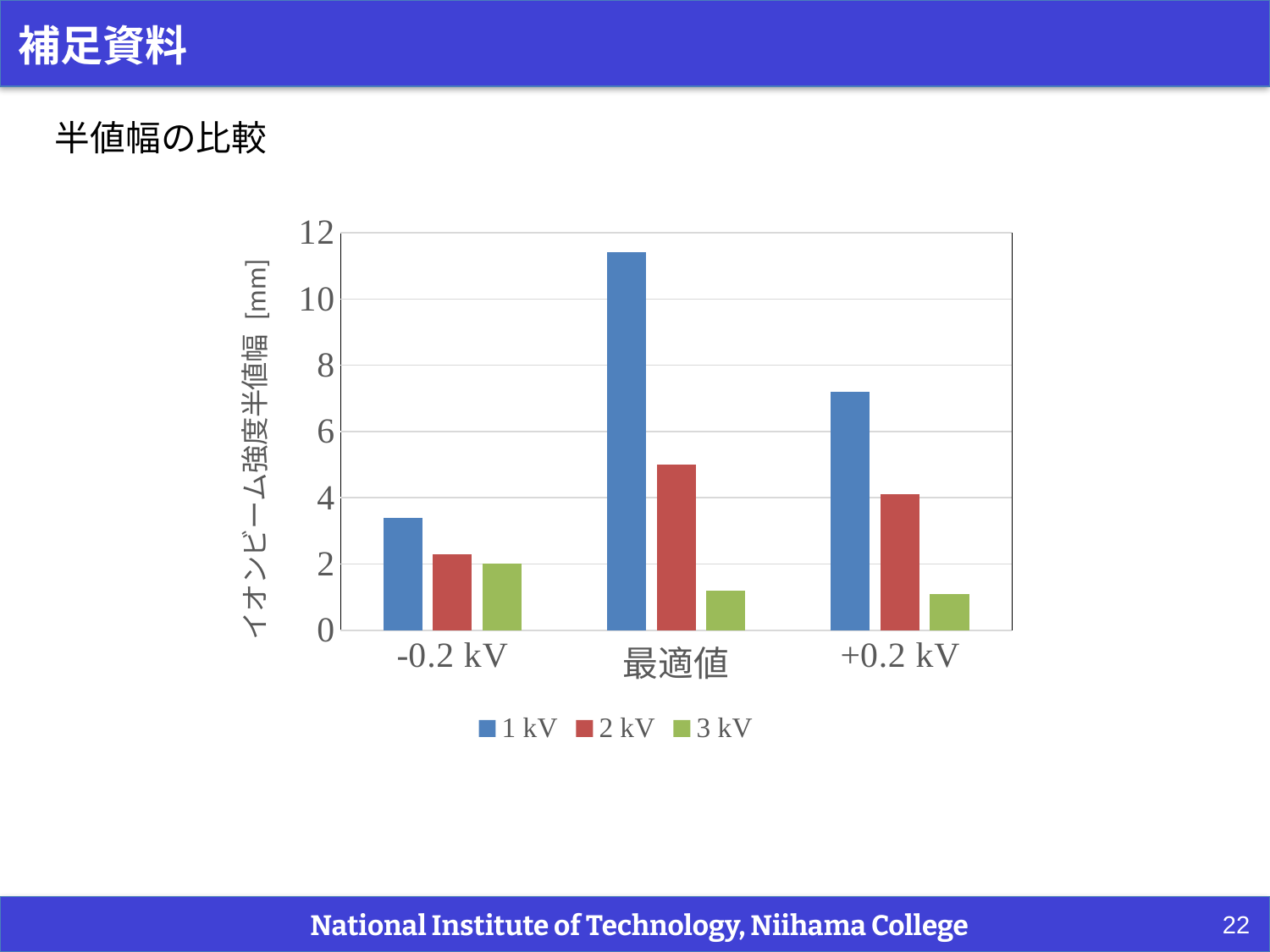

補足資料
半値幅の比較

### Chart

| Category | 1 kV | 2 kV | 3 kV |
|---|---|---|---|
| -0.2 kV | 3.4 | 2.3 | 2.0 |
| 最適値 | 11.4 | 5.0 | 1.2 |
| +0.2 kV | 7.2 | 4.1 | 1.1 |
National Institute of Technology, Niihama College
22